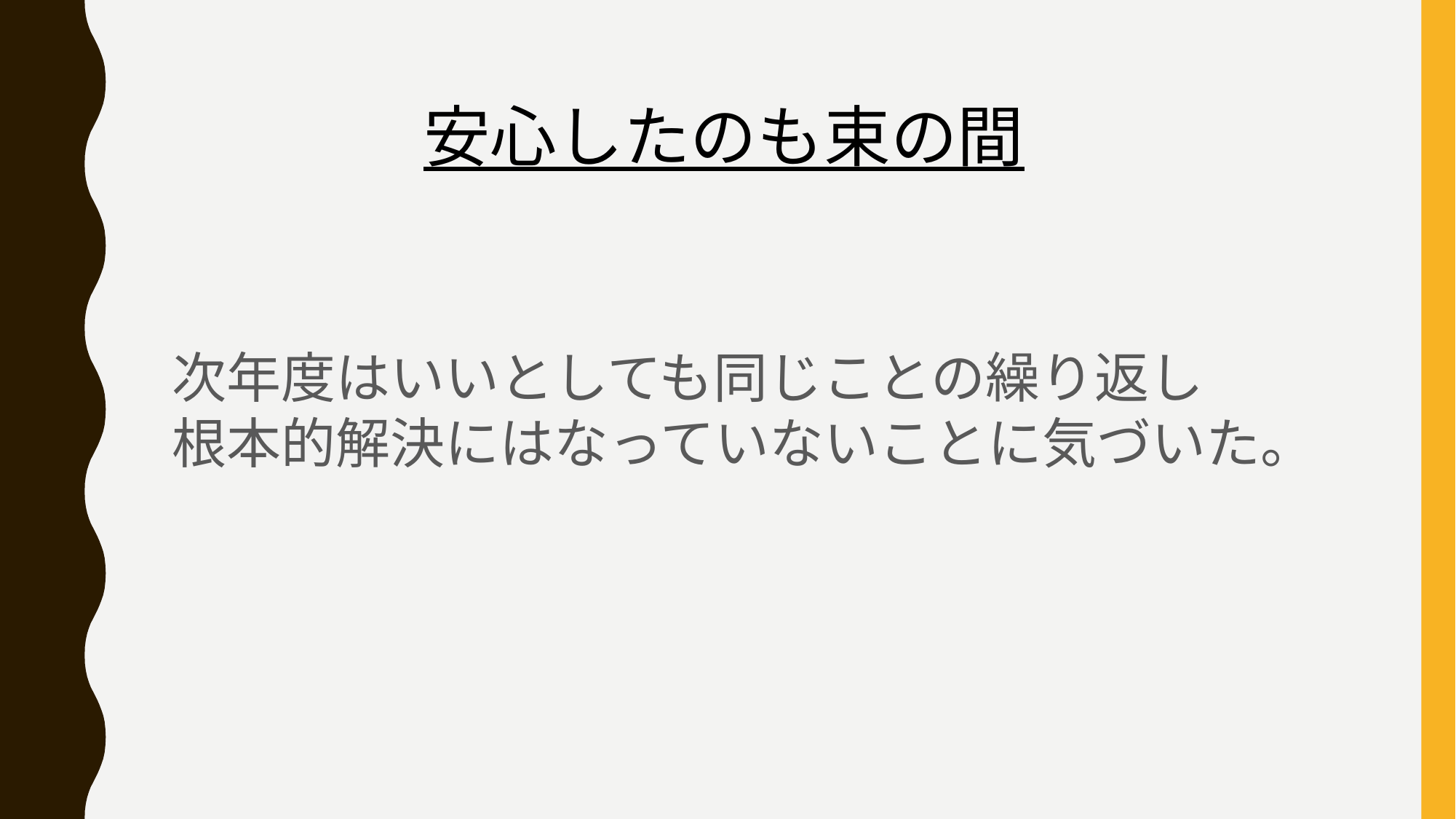

安心したのも束の間
次年度はいいとしても同じことの繰り返し
根本的解決にはなっていないことに気づいた。